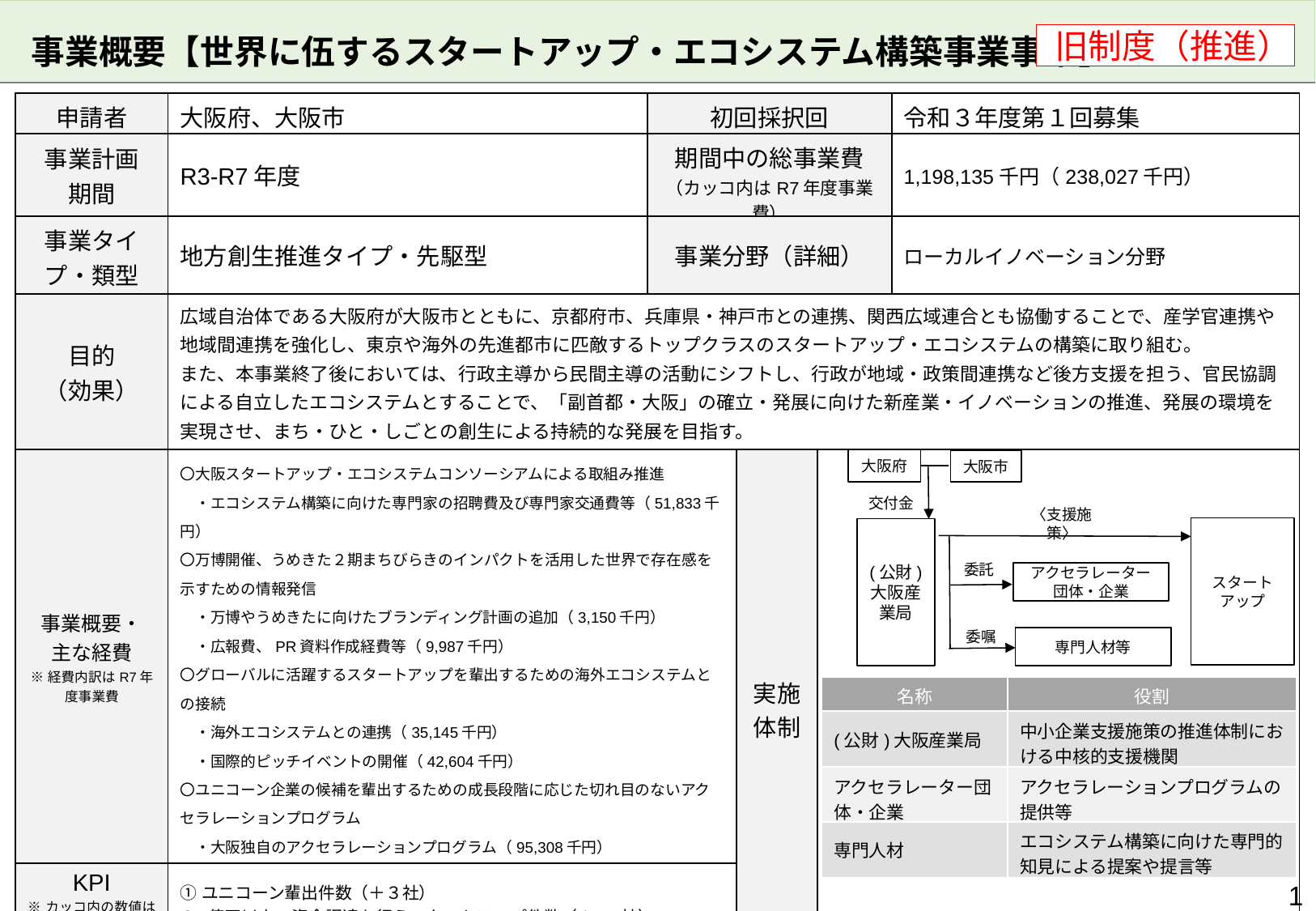

旧制度（推進）
事業概要【世界に伍するスタートアップ・エコシステム構築事業事業】
| 申請者 | 大阪府、大阪市 | 初回採択回 |  |  | 令和３年度第１回募集 |
| --- | --- | --- | --- | --- | --- |
| 事業計画 期間 | R3-R7年度 | 期間中の総事業費 （カッコ内はR7年度事業費） |  |  | 1,198,135千円（238,027千円） |
| 事業タイプ・類型 | 地方創生推進タイプ・先駆型 | 事業分野（詳細） |  |  | ローカルイノベーション分野 |
| 目的 （効果） | 広域自治体である大阪府が大阪市とともに、京都府市、兵庫県・神戸市との連携、関西広域連合とも協働することで、産学官連携や地域間連携を強化し、東京や海外の先進都市に匹敵するトップクラスのスタートアップ・エコシステムの構築に取り組む。 また、本事業終了後においては、行政主導から民間主導の活動にシフトし、行政が地域・政策間連携など後方支援を担う、官民協調による自立したエコシステムとすることで、「副首都・大阪」の確立・発展に向けた新産業・イノベーションの推進、発展の環境を実現させ、まち・ひと・しごとの創生による持続的な発展を目指す。 |  |  |  |  |
| 事業概要・ 主な経費 ※経費内訳はR7年度事業費 | 〇大阪スタートアップ・エコシステムコンソーシアムによる取組み推進 　・エコシステム構築に向けた専門家の招聘費及び専門家交通費等（51,833千円） 〇万博開催、うめきた２期まちびらきのインパクトを活用した世界で存在感を示すための情報発信 　・万博やうめきたに向けたブランディング計画の追加（3,150千円） 　・広報費、PR資料作成経費等（9,987千円） 〇グローバルに活躍するスタートアップを輩出するための海外エコシステムとの接続 　・海外エコシステムとの連携（35,145千円） 　・国際的ピッチイベントの開催（42,604千円） 〇ユニコーン企業の候補を輩出するための成長段階に応じた切れ目のないアクセラレーションプログラム 　・大阪独自のアクセラレーションプログラム（95,308千円） |  | 実施 体制 |  |  |
| KPI ※カッコ内の数値は最終事業年度までの「KPI増加分の累計」の目標値 | ①ユニコーン輩出件数（＋３社） ②5億円以上の資金調達を行うスタートアップ件数（＋35社） ③スタートアップビザ活用数（+31者） |  |  |  |  |
大阪府
大阪市
交付金
〈支援施策〉
スタートアップ
(公財)
大阪産業局
委託
アクセラレーター団体・企業
委嘱
専門人材等
| 名称 | 役割 |
| --- | --- |
| (公財)大阪産業局 | 中小企業支援施策の推進体制における中核的支援機関 |
| アクセラレーター団体・企業 | アクセラレーションプログラムの提供等 |
| 専門人材 | エコシステム構築に向けた専門的知見による提案や提言等 |
1